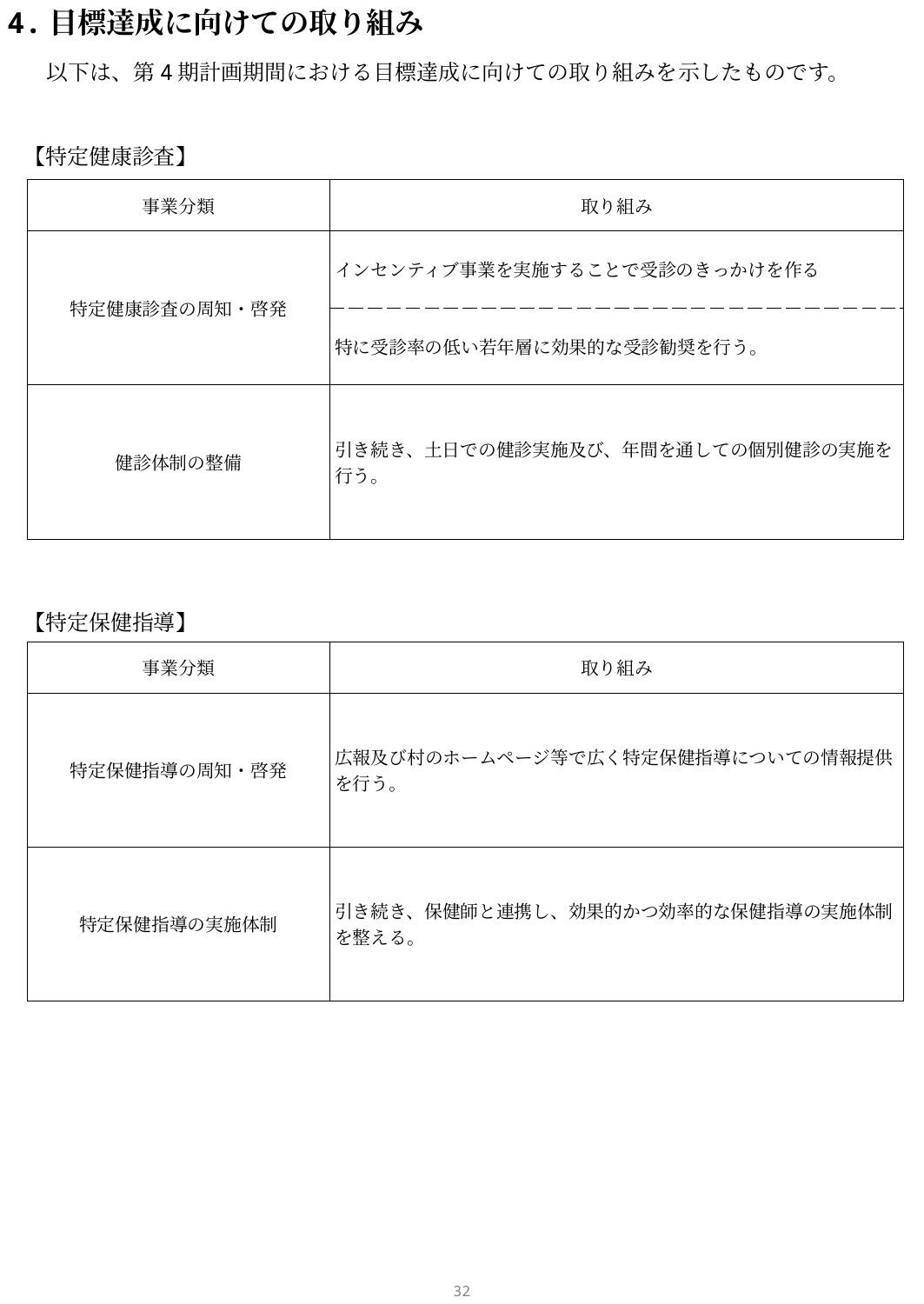

4.目標達成に向けての取り組み
　以下は、第4期計画期間における目標達成に向けての取り組みを示したものです。
【特定健康診査】
| 事業分類 | 取り組み |
| --- | --- |
| 特定健康診査の周知・啓発 | インセンティブ事業を実施することで受診のきっかけを作る |
|  | 特に受診率の低い若年層に効果的な受診勧奨を行う。 |
| 健診体制の整備 | 引き続き、土日での健診実施及び、年間を通しての個別健診の実施を行う。 |
【特定保健指導】
| 事業分類 | 取り組み |
| --- | --- |
| 特定保健指導の周知・啓発 | 広報及び村のホームページ等で広く特定保健指導についての情報提供を行う。 |
| 特定保健指導の実施体制 | 引き続き、保健師と連携し、効果的かつ効率的な保健指導の実施体制を整える。 |
32